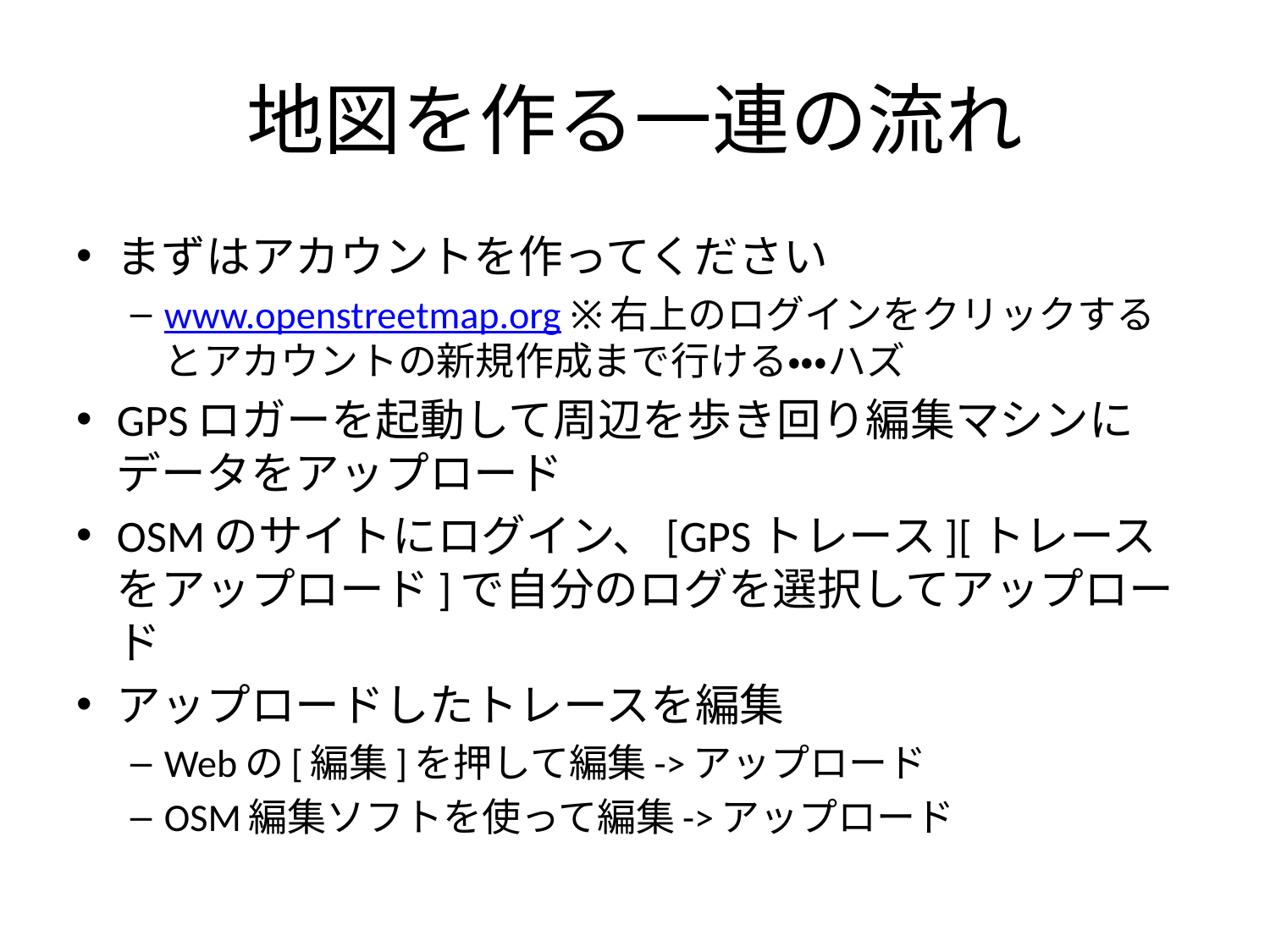

# 地図を作る一連の流れ
まずはアカウントを作ってください
www.openstreetmap.org ※右上のログインをクリックするとアカウントの新規作成まで行ける・・・ハズ
GPSロガーを起動して周辺を歩き回り編集マシンにデータをアップロード
OSMのサイトにログイン、[GPSトレース][トレースをアップロード]で自分のログを選択してアップロード
アップロードしたトレースを編集
Webの[編集]を押して編集->アップロード
OSM編集ソフトを使って編集->アップロード